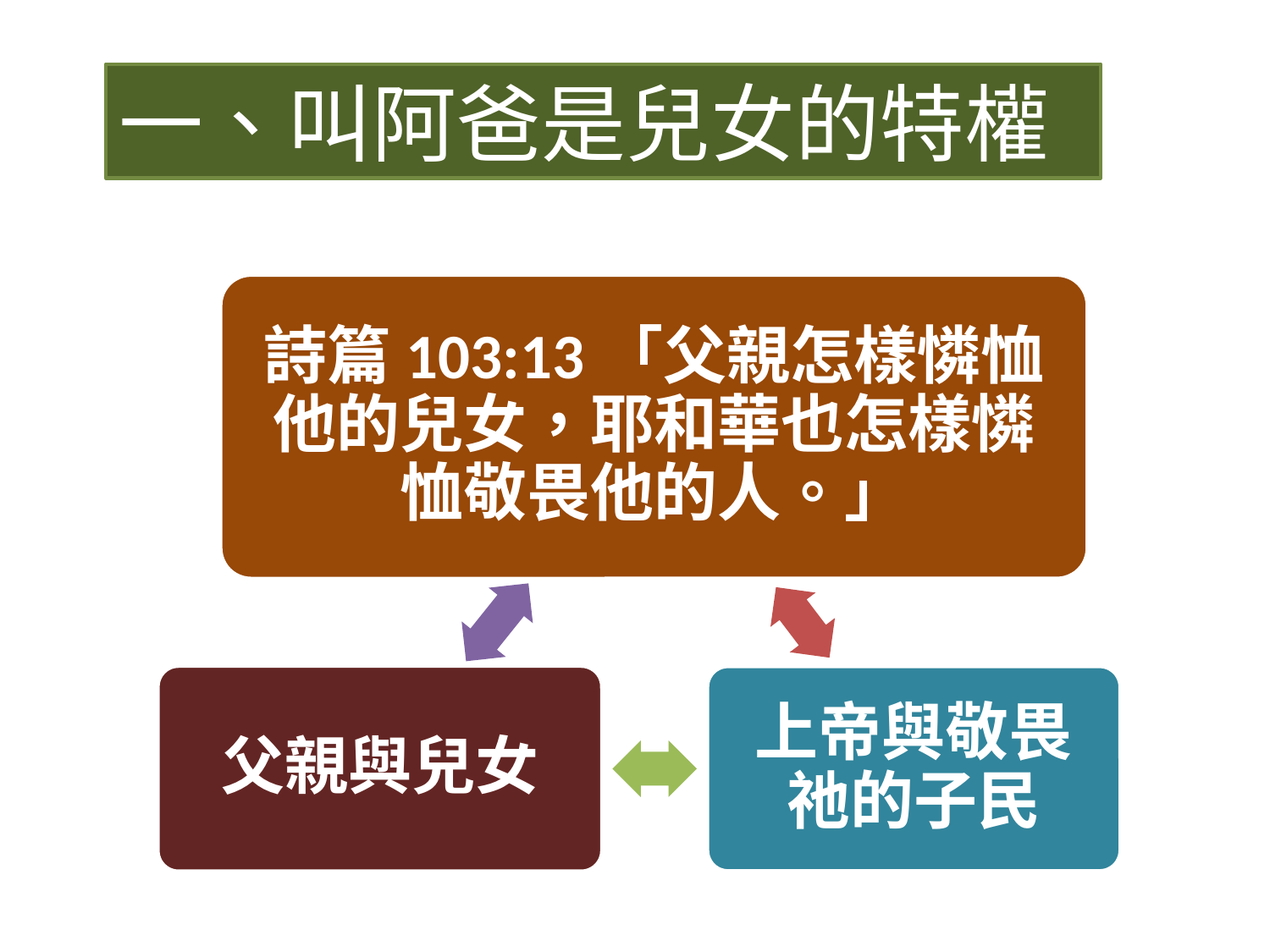

一、叫阿爸是兒女的特權
詩篇103:13「父親怎樣憐恤他的兒女，耶和華也怎樣憐恤敬畏他的人。」

上帝與敬畏祂的子民

父親與兒女